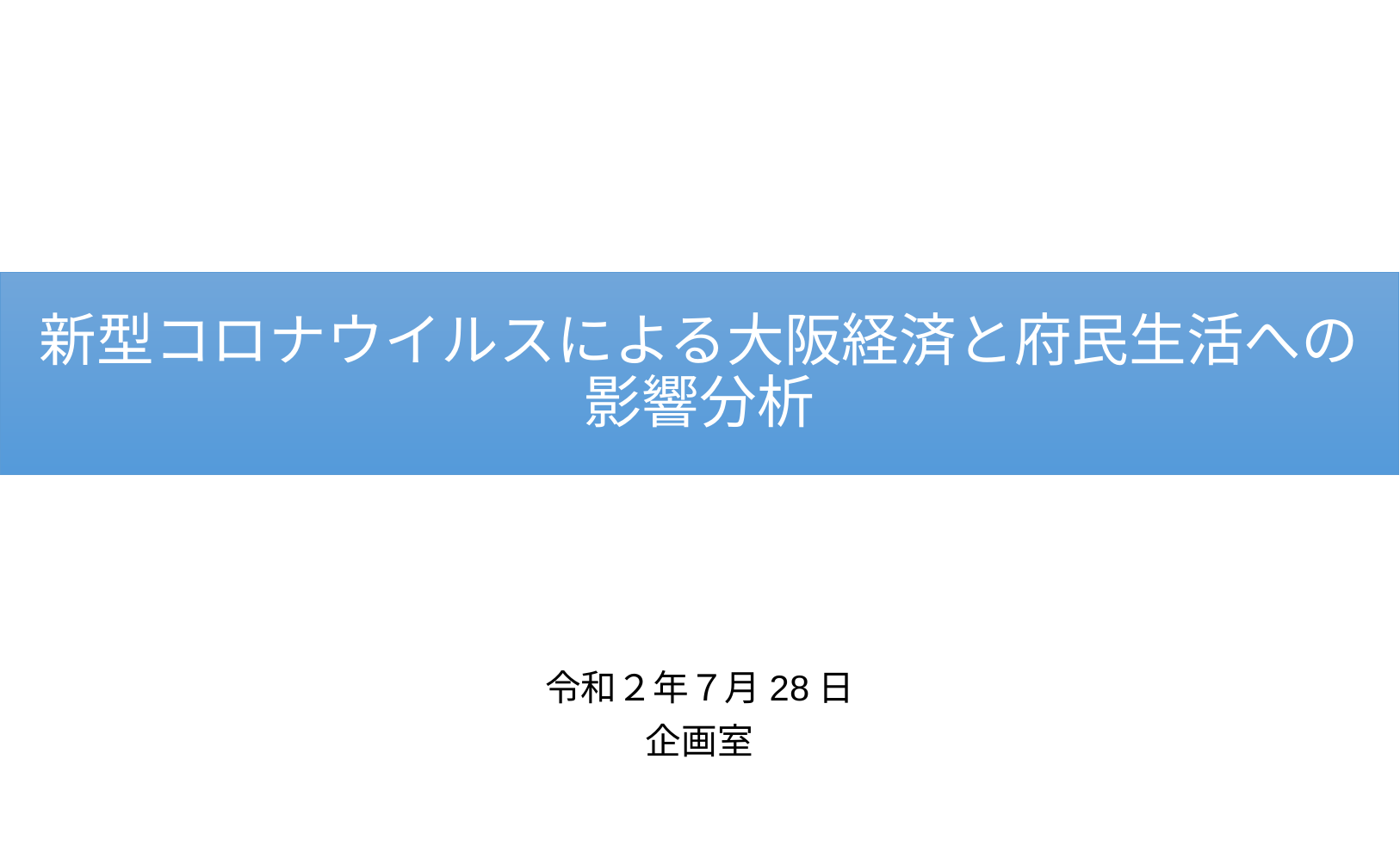

# 新型コロナウイルスによる大阪経済と府民生活への影響分析
令和２年７月28日
企画室